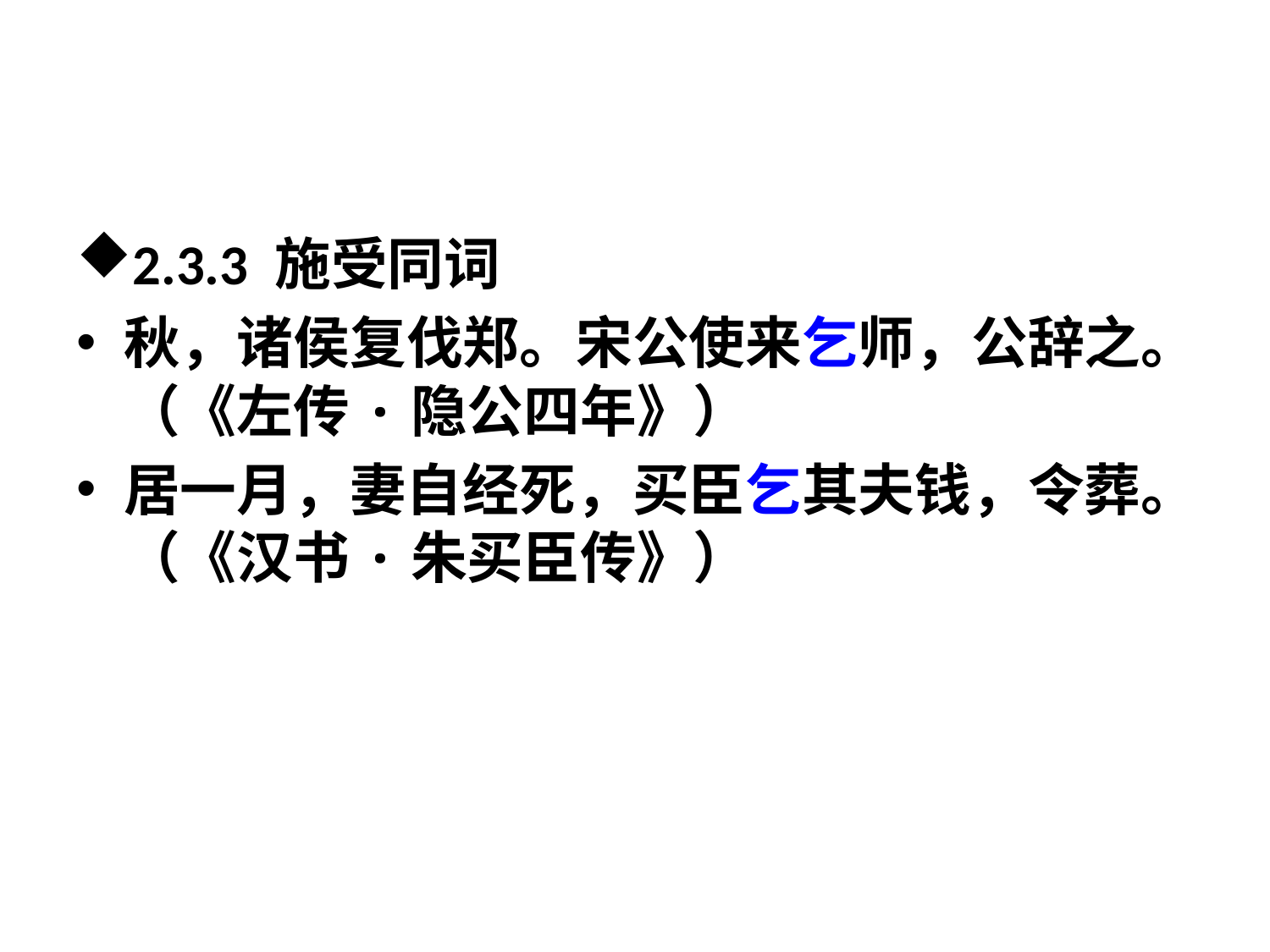

#
2.3.3 施受同词
秋，诸侯复伐郑。宋公使来乞师，公辞之。（《左传·隐公四年》）
居一月，妻自经死，买臣乞其夫钱，令葬。（《汉书·朱买臣传》）